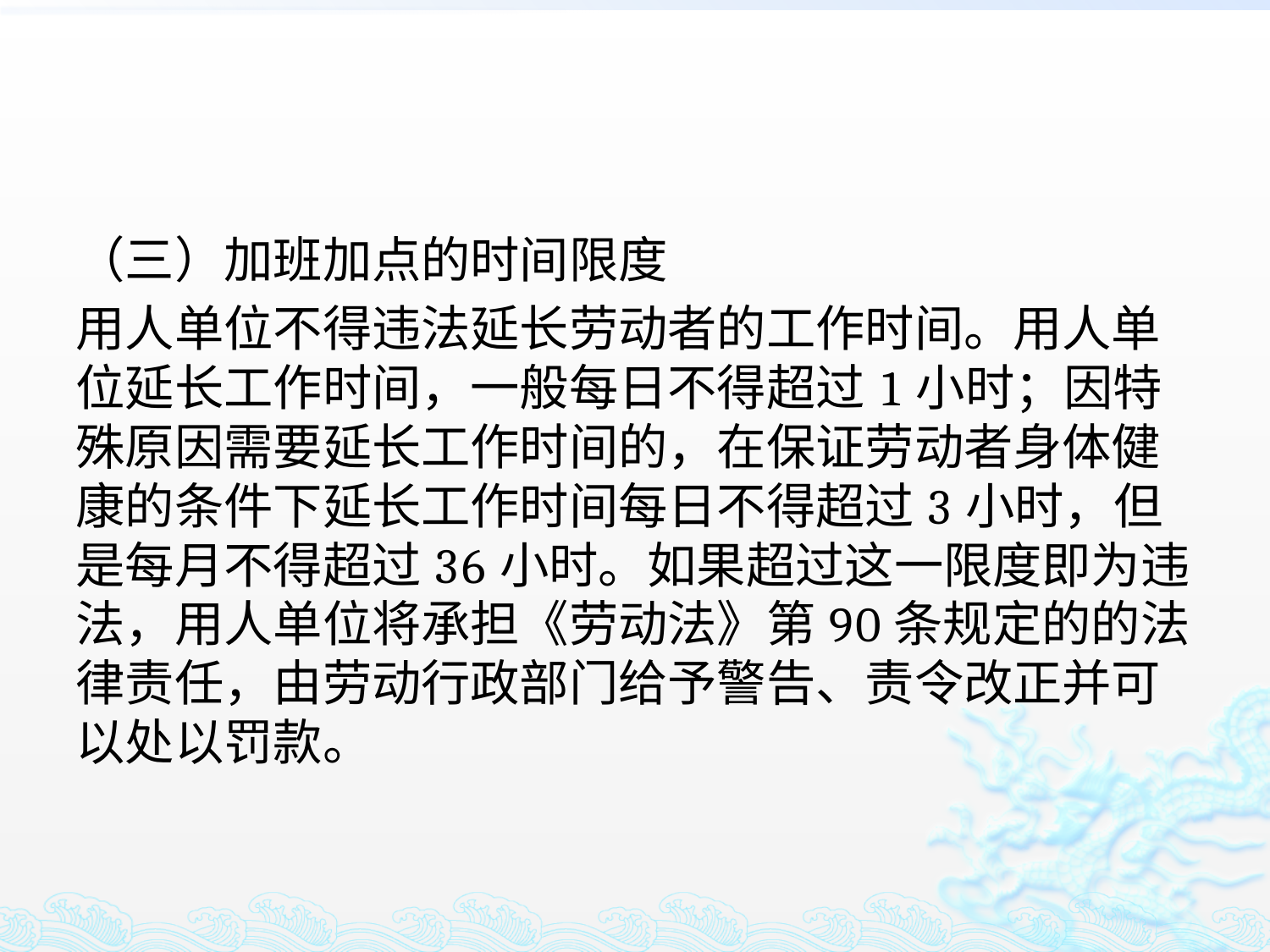

#
（三）加班加点的时间限度
用人单位不得违法延长劳动者的工作时间。用人单位延长工作时间，一般每日不得超过1小时；因特殊原因需要延长工作时间的，在保证劳动者身体健康的条件下延长工作时间每日不得超过3小时，但是每月不得超过36小时。如果超过这一限度即为违法，用人单位将承担《劳动法》第90条规定的的法律责任，由劳动行政部门给予警告、责令改正并可以处以罚款。